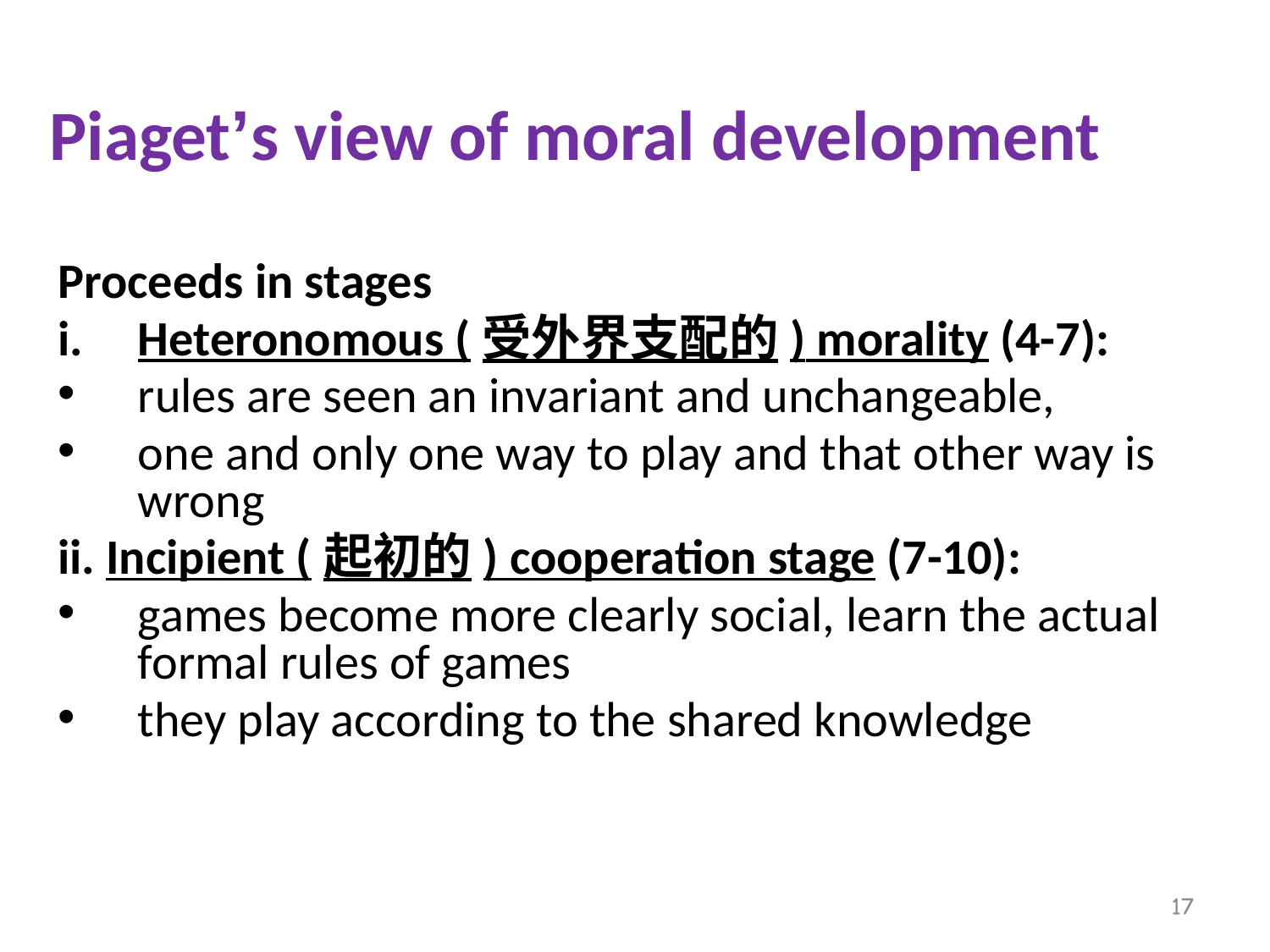

# Piaget’s view of moral development
Proceeds in stages
Heteronomous (受外界支配的) morality (4-7):
rules are seen an invariant and unchangeable,
one and only one way to play and that other way is wrong
ii. Incipient (起初的) cooperation stage (7-10):
games become more clearly social, learn the actual formal rules of games
they play according to the shared knowledge
17